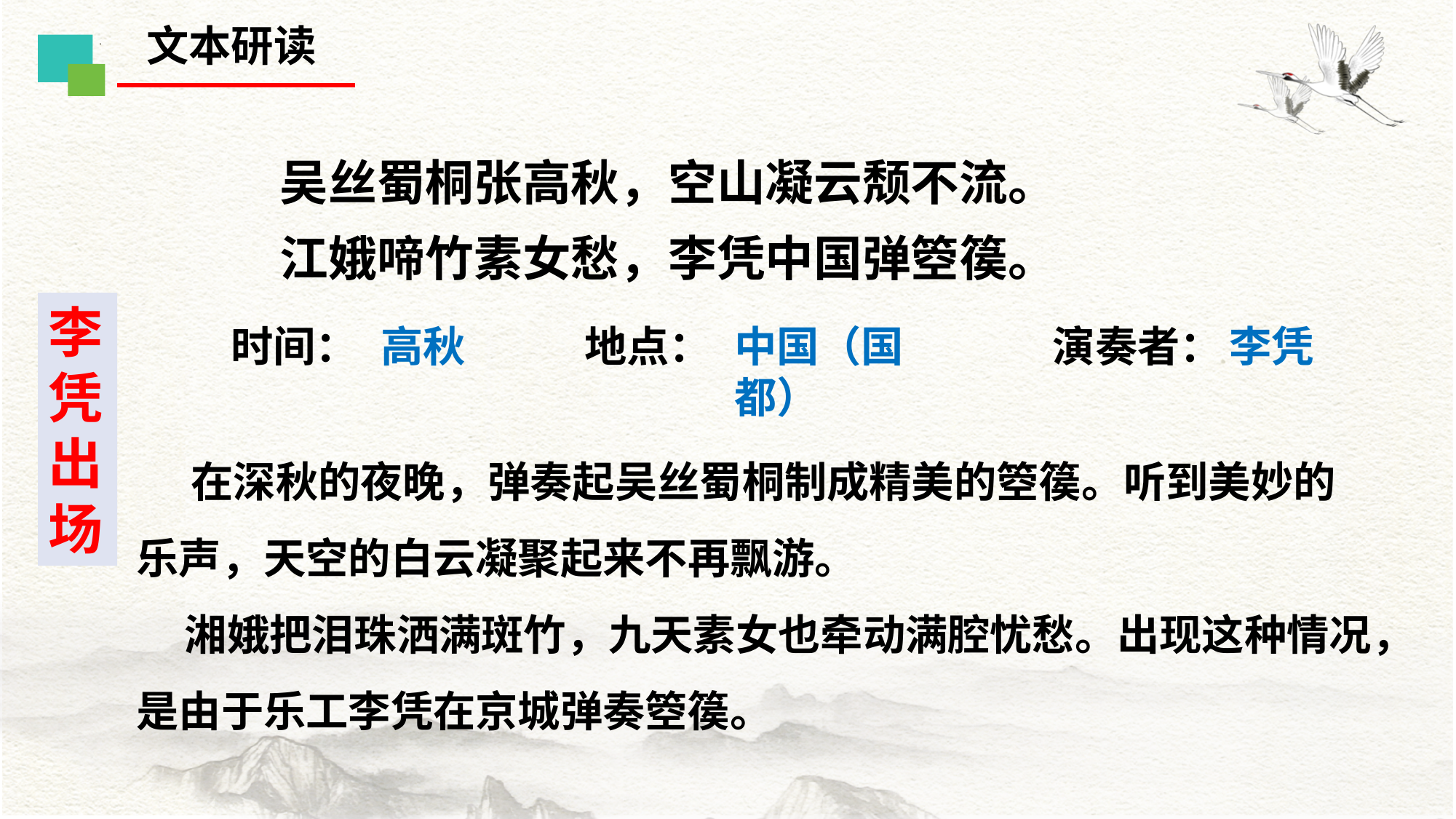

文本研读

吴丝蜀桐张高秋，空山凝云颓不流。
江娥啼竹素女愁，李凭中国弹箜篌。
李凭出场
时间：
高秋
地点：
中国（国都）
演奏者：
李凭
在深秋的夜晚，弹奏起吴丝蜀桐制成精美的箜篌。听到美妙的乐声，天空的白云凝聚起来不再飘游。
     湘娥把泪珠洒满斑竹，九天素女也牵动满腔忧愁。出现这种情况，是由于乐工李凭在京城弹奏箜篌。